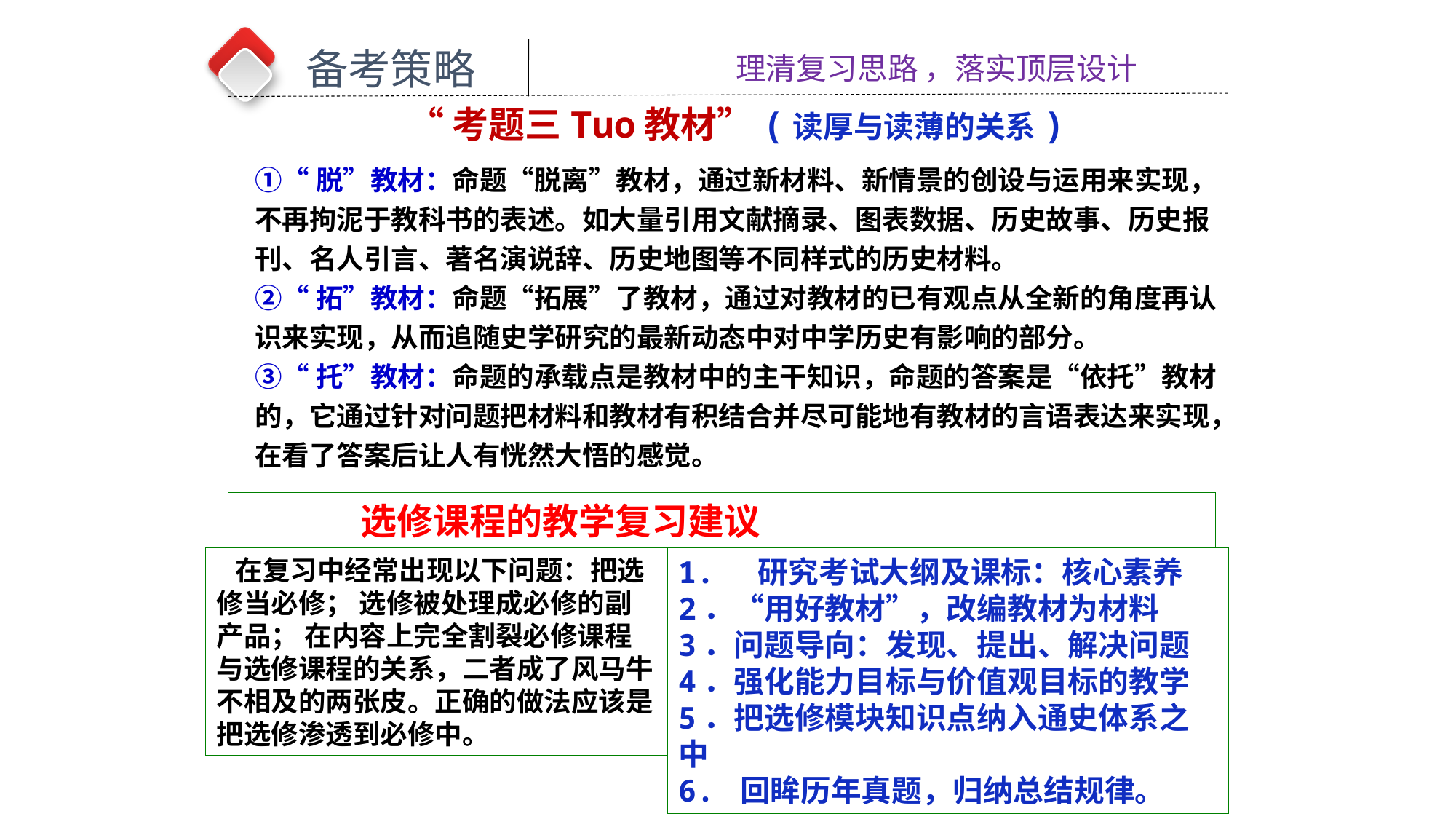

备考策略
理清复习思路 ，落实顶层设计

“考题三Tuo教材”(读厚与读薄的关系)
①“脱”教材：命题“脱离”教材，通过新材料、新情景的创设与运用来实现，不再拘泥于教科书的表述。如大量引用文献摘录、图表数据、历史故事、历史报刊、名人引言、著名演说辞、历史地图等不同样式的历史材料。
②“拓”教材：命题“拓展”了教材，通过对教材的已有观点从全新的角度再认识来实现，从而追随史学研究的最新动态中对中学历史有影响的部分。
③“托”教材：命题的承载点是教材中的主干知识，命题的答案是“依托”教材的，它通过针对问题把材料和教材有积结合并尽可能地有教材的言语表达来实现，在看了答案后让人有恍然大悟的感觉。
                 选修课程的教学复习建议
1.  研究考试大纲及课标：核心素养
2．“用好教材”，改编教材为材料
3．问题导向：发现、提出、解决问题
4．强化能力目标与价值观目标的教学
5．把选修模块知识点纳入通史体系之中
6. 回眸历年真题，归纳总结规律。
  在复习中经常出现以下问题：把选修当必修； 选修被处理成必修的副产品； 在内容上完全割裂必修课程与选修课程的关系，二者成了风马牛不相及的两张皮。正确的做法应该是把选修渗透到必修中。